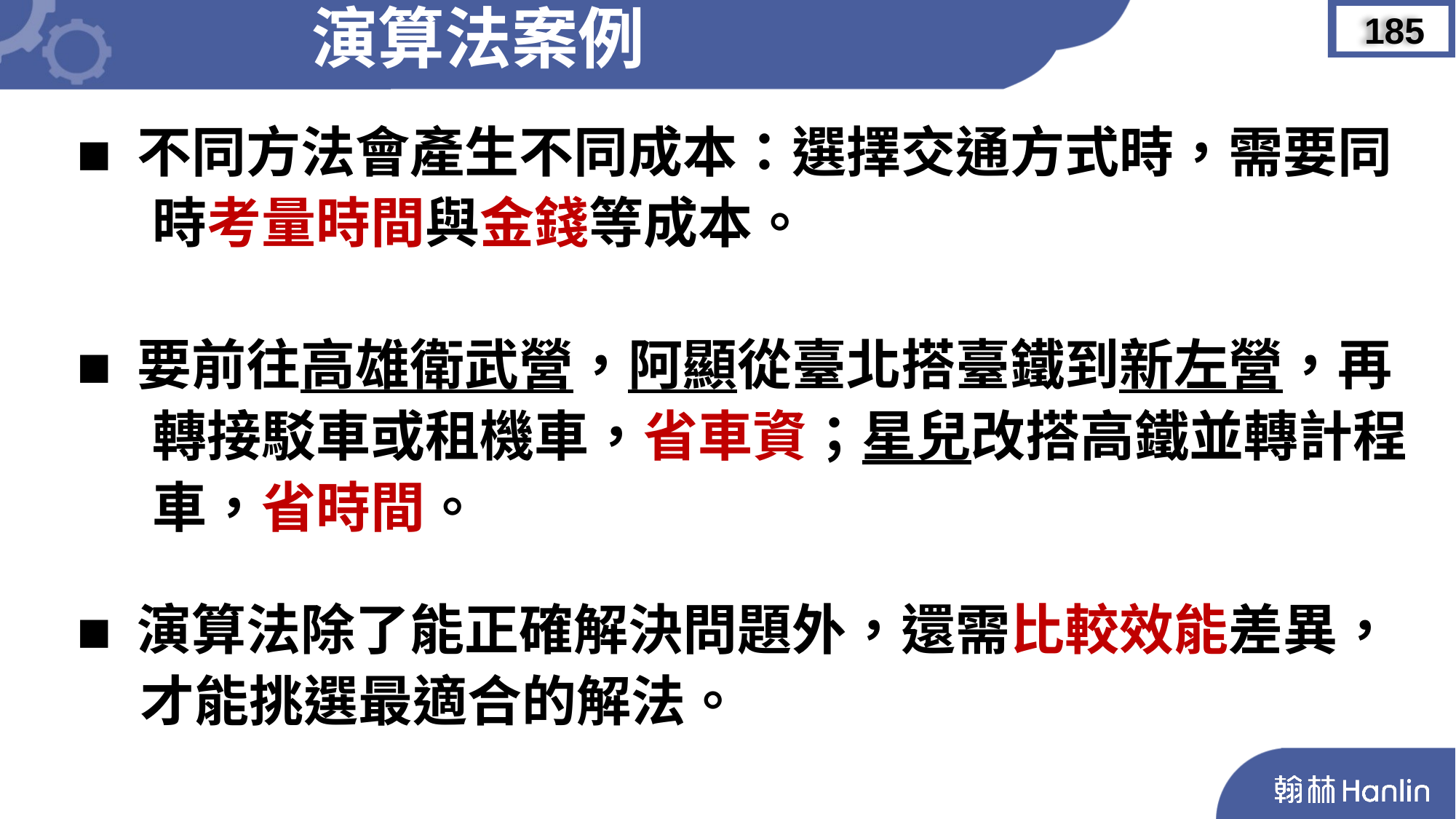

演算法案例
185

◼︎ 不同方法會產生不同成本：選擇交通方式時，需要同
     時考量時間與金錢等成本。

◼︎ 要前往高雄衛武營，阿顯從臺北搭臺鐵到新左營，再
     轉接駁車或租機車，省車資；星兒改搭高鐵並轉計程
     車，省時間。

◼︎ 演算法除了能正確解決問題外，還需比較效能差異，
    才能挑選最適合的解法。